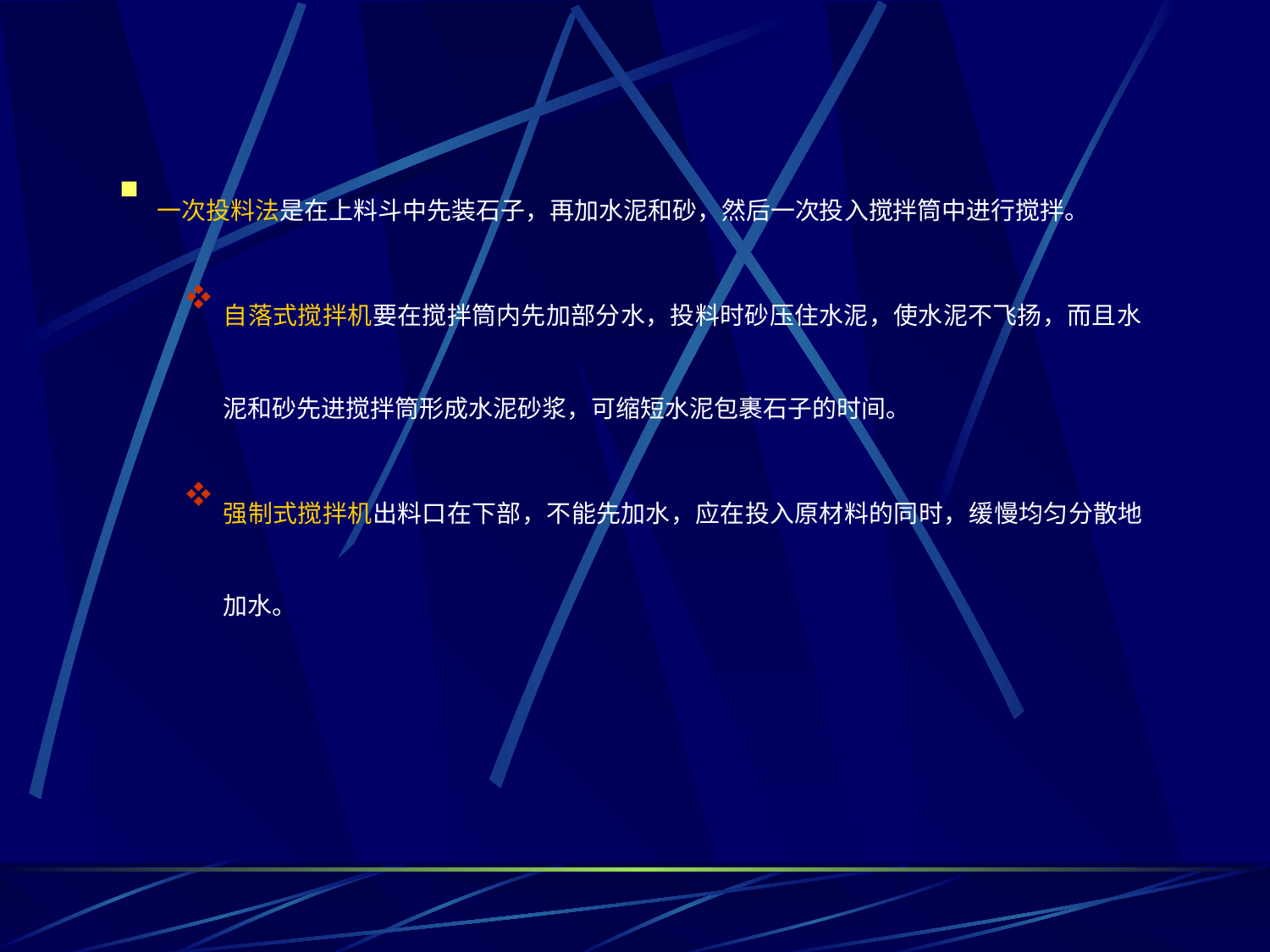

一次投料法是在上料斗中先装石子，再加水泥和砂，然后一次投入搅拌筒中进行搅拌。
自落式搅拌机要在搅拌筒内先加部分水，投料时砂压住水泥，使水泥不飞扬，而且水泥和砂先进搅拌筒形成水泥砂浆，可缩短水泥包裹石子的时间。
强制式搅拌机出料口在下部，不能先加水，应在投入原材料的同时，缓慢均匀分散地加水。